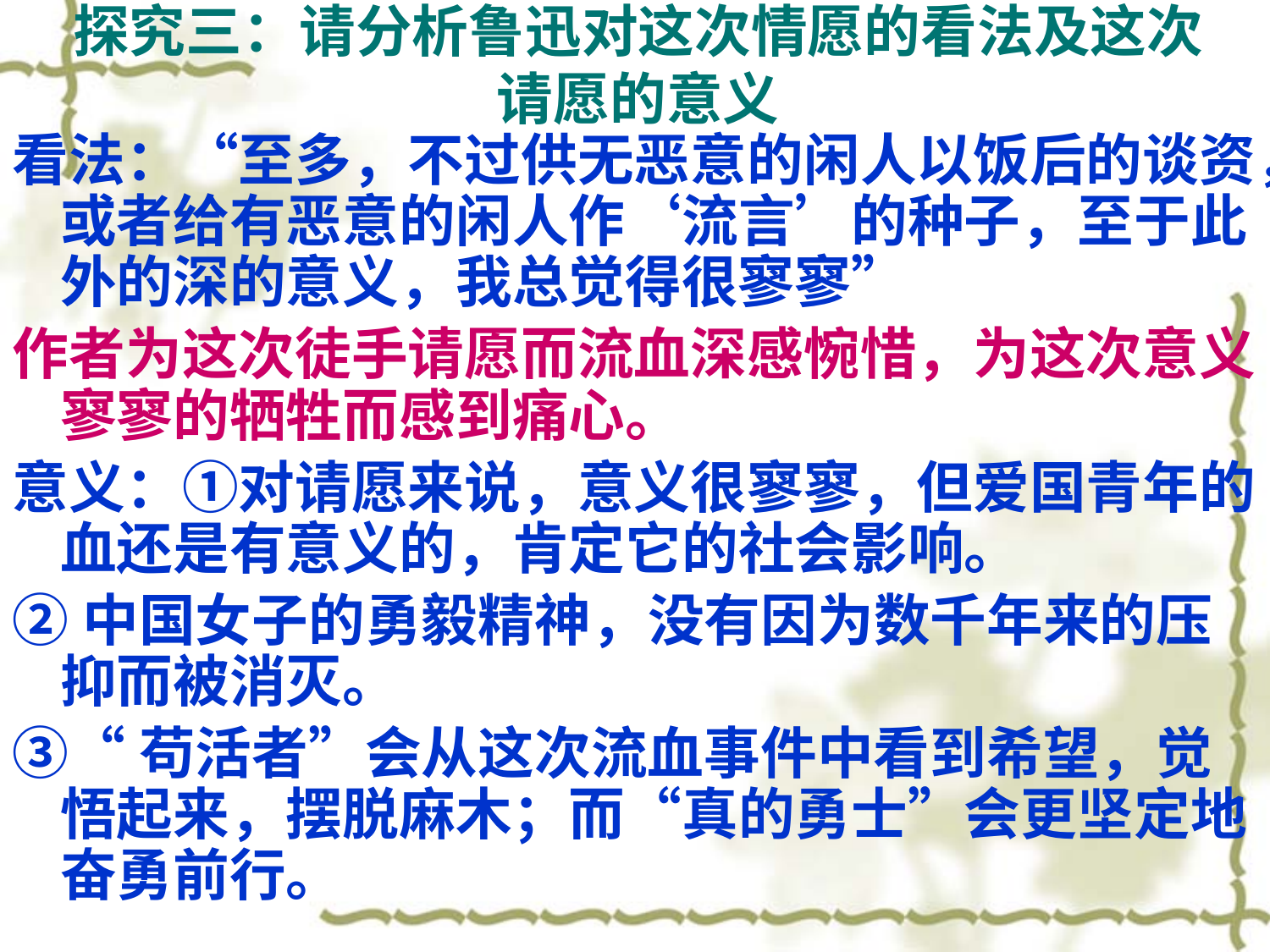

# 探究三：请分析鲁迅对这次情愿的看法及这次请愿的意义
看法：“至多，不过供无恶意的闲人以饭后的谈资，或者给有恶意的闲人作‘流言’的种子，至于此外的深的意义，我总觉得很寥寥”
作者为这次徒手请愿而流血深感惋惜，为这次意义寥寥的牺牲而感到痛心。
意义：①对请愿来说，意义很寥寥，但爱国青年的血还是有意义的，肯定它的社会影响。
②中国女子的勇毅精神，没有因为数千年来的压抑而被消灭。
③“苟活者”会从这次流血事件中看到希望，觉悟起来，摆脱麻木；而“真的勇士”会更坚定地奋勇前行。